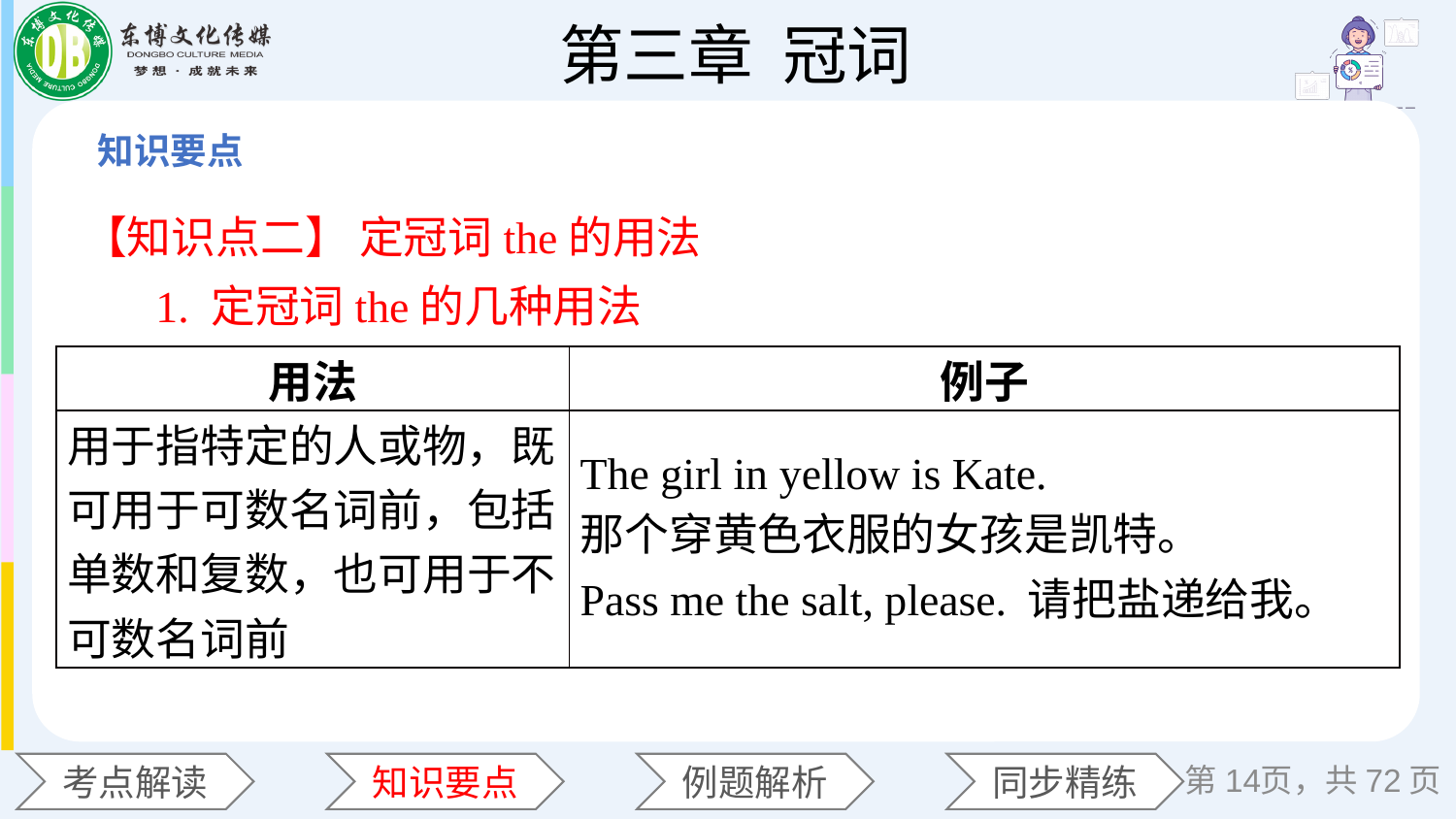

【知识点二】 定冠词the的用法
1. 定冠词the的几种用法

| 用法 | 例子 |
| --- | --- |
| 用于指特定的人或物，既可用于可数名词前，包括单数和复数，也可用于不可数名词前 | The girl in yellow is Kate. 那个穿黄色衣服的女孩是凯特。 Pass me the salt, please. 请把盐递给我。 |
第14页，共72页